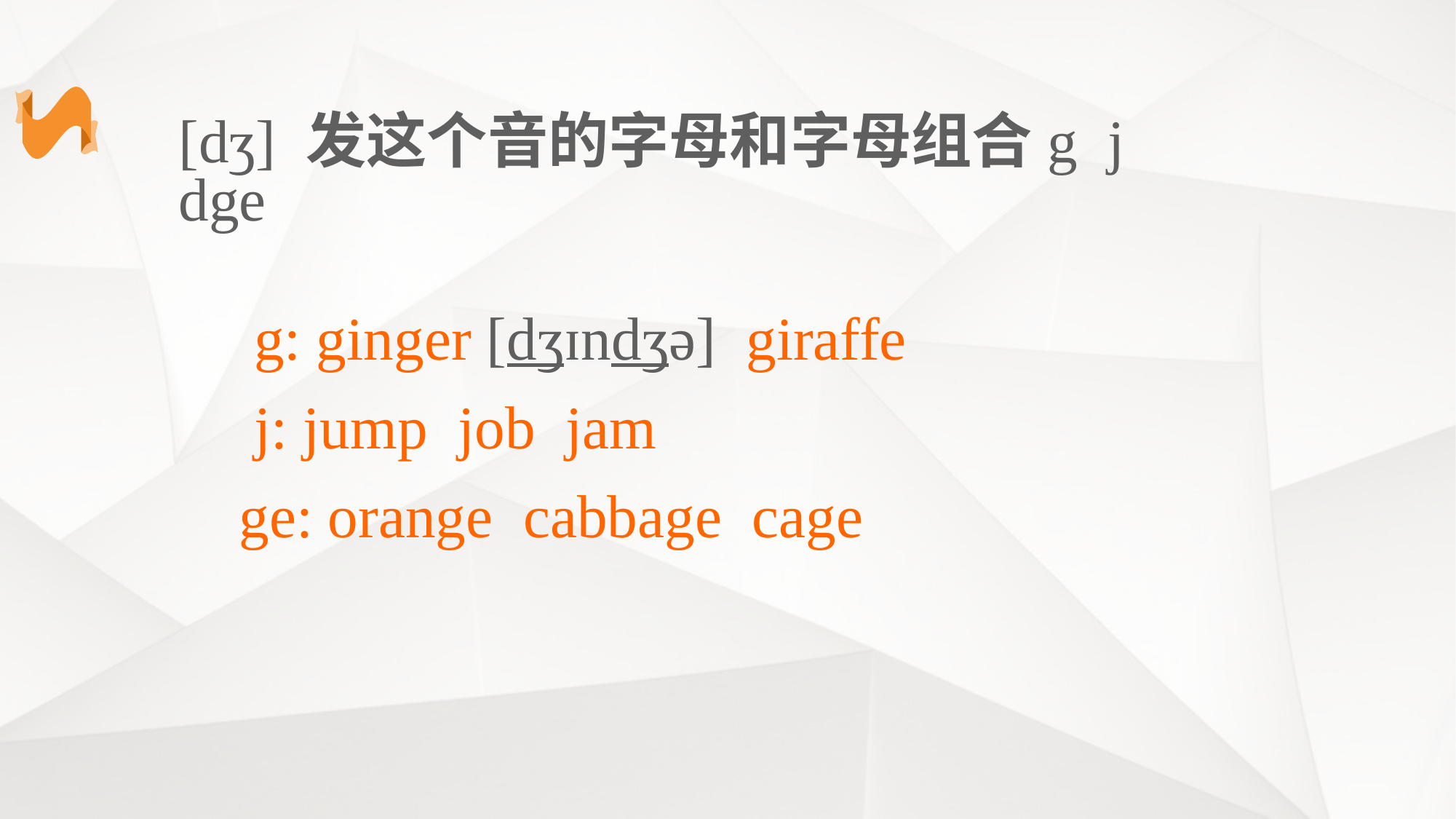

[dʒ] 发这个音的字母和字母组合g  j  dge
     g: ginger [dʒɪndʒə]  giraffe
     j: jump  job  jam
    ge: orange  cabbage  cage